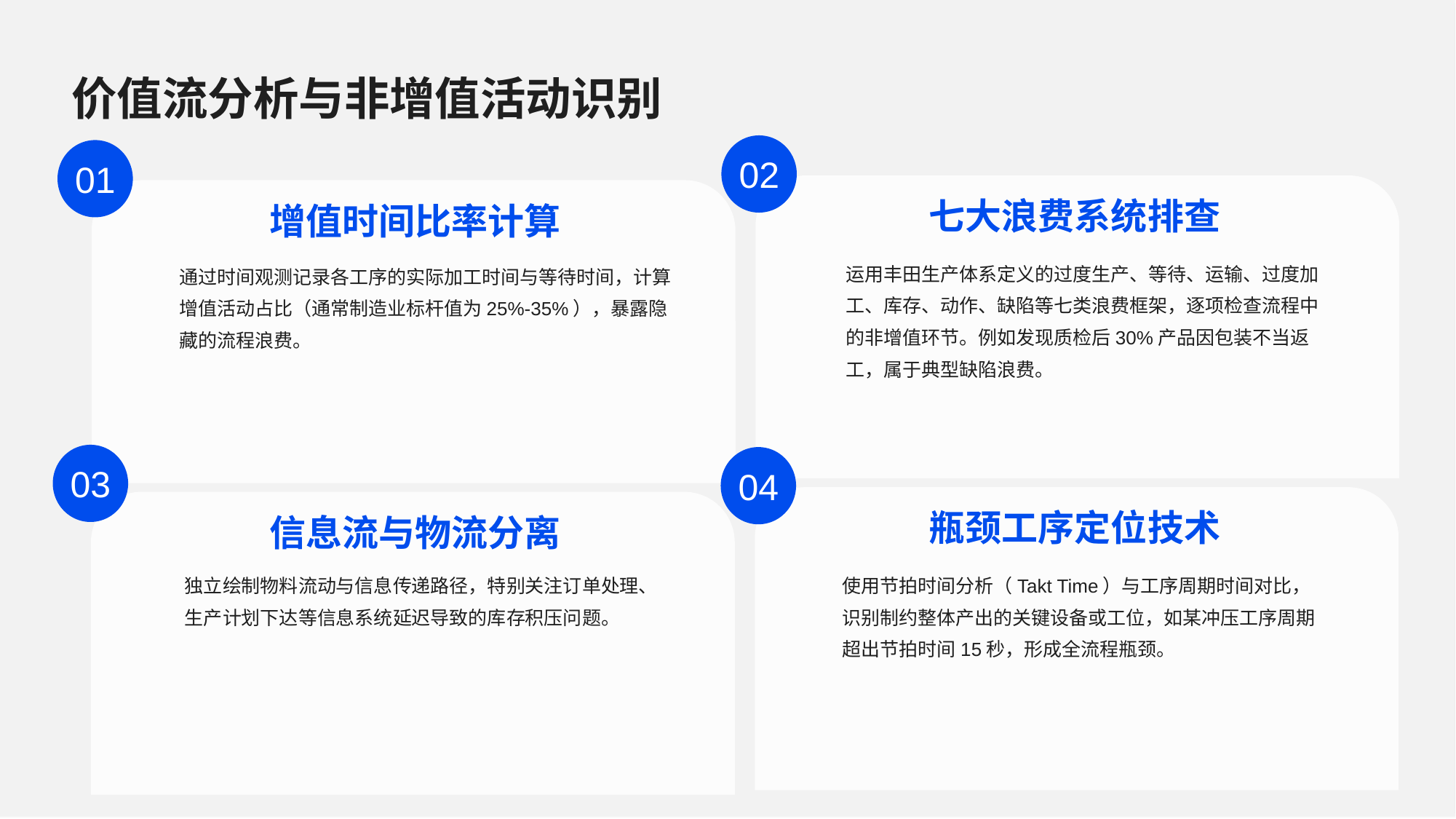

价值流分析与非增值活动识别

02
01

七大浪费系统排查

增值时间比率计算
运用丰田生产体系定义的过度生产、等待、运输、过度加工、库存、动作、缺陷等七类浪费框架，逐项检查流程中的非增值环节。例如发现质检后30%产品因包装不当返工，属于典型缺陷浪费。
通过时间观测记录各工序的实际加工时间与等待时间，计算增值活动占比（通常制造业标杆值为25%-35%），暴露隐藏的流程浪费。

03
04

瓶颈工序定位技术

信息流与物流分离
独立绘制物料流动与信息传递路径，特别关注订单处理、生产计划下达等信息系统延迟导致的库存积压问题。
使用节拍时间分析（Takt Time）与工序周期时间对比，识别制约整体产出的关键设备或工位，如某冲压工序周期超出节拍时间15秒，形成全流程瓶颈。